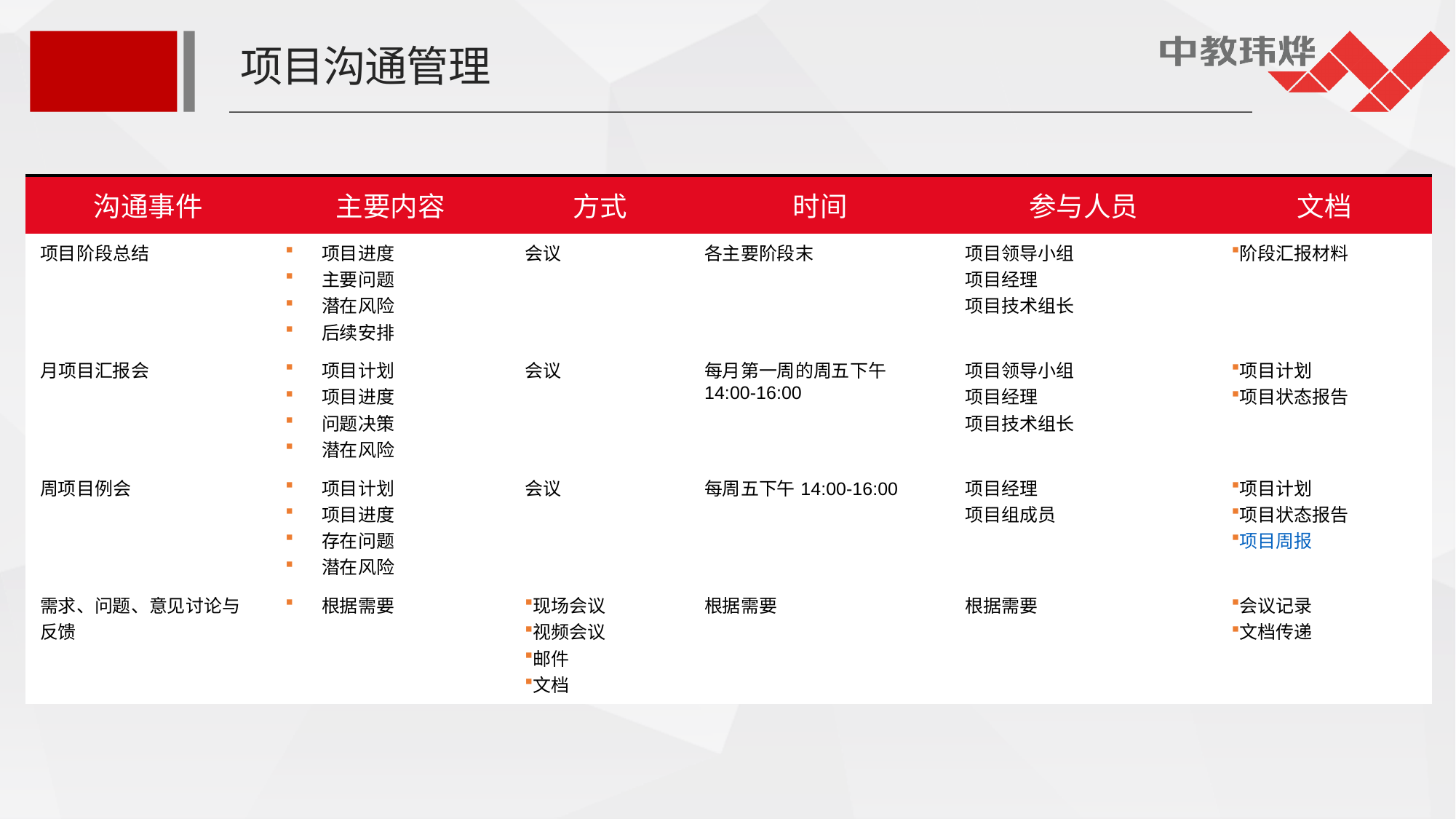

项目沟通管理
| 沟通事件 | 主要内容 | 方式 | 时间 | 参与人员 | 文档 |
| --- | --- | --- | --- | --- | --- |
| 项目阶段总结 | 项目进度 主要问题 潜在风险 后续安排 | 会议 | 各主要阶段末 | 项目领导小组 项目经理 项目技术组长 | 阶段汇报材料 |
| 月项目汇报会 | 项目计划 项目进度 问题决策 潜在风险 | 会议 | 每月第一周的周五下午14:00-16:00 | 项目领导小组 项目经理 项目技术组长 | 项目计划 项目状态报告 |
| 周项目例会 | 项目计划 项目进度 存在问题 潜在风险 | 会议 | 每周五下午14:00-16:00 | 项目经理 项目组成员 | 项目计划 项目状态报告 项目周报 |
| 需求、问题、意见讨论与反馈 | 根据需要 | 现场会议 视频会议 邮件 文档 | 根据需要 | 根据需要 | 会议记录 文档传递 |